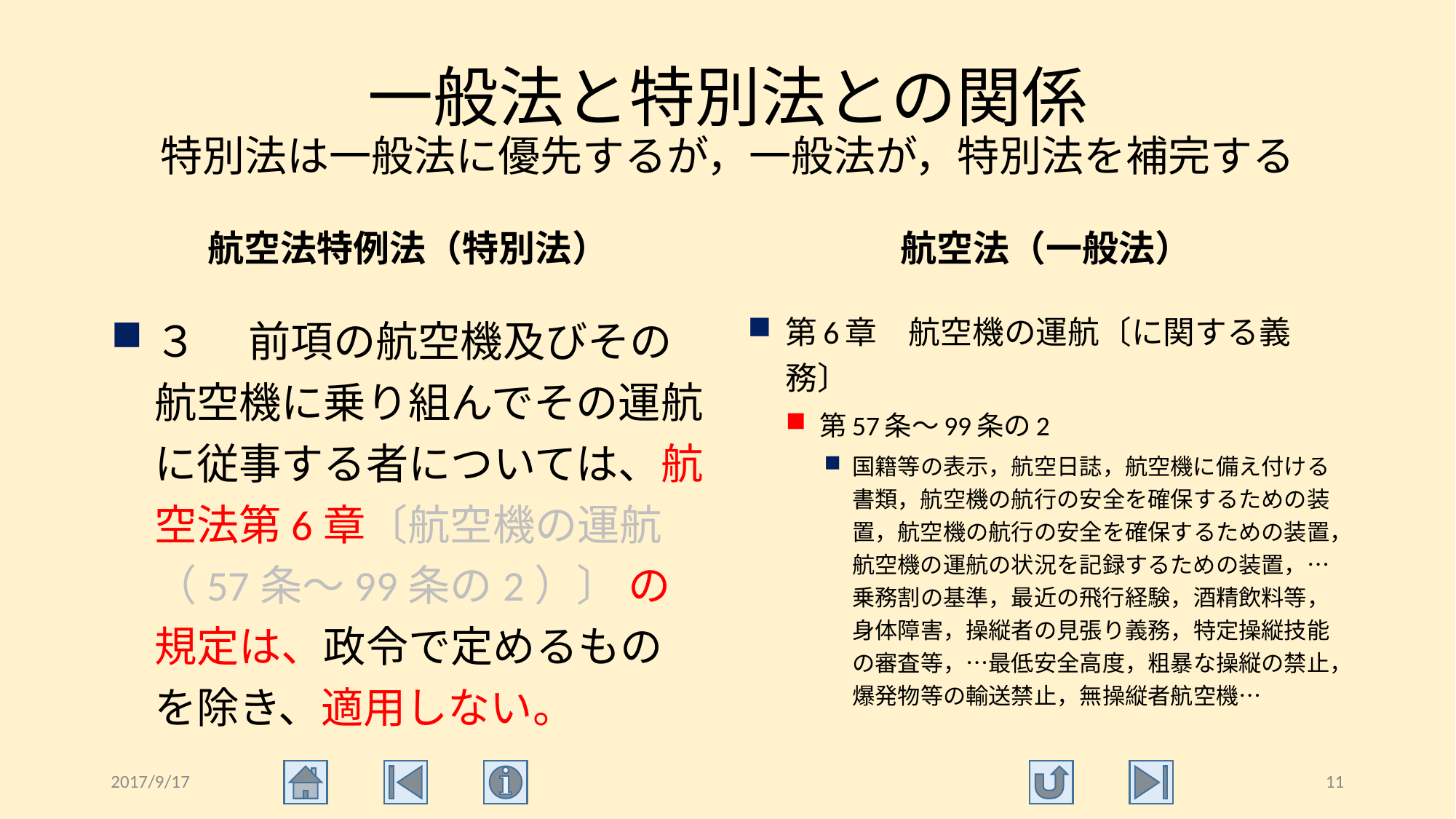

# 一般法と特別法との関係 特別法は一般法に優先するが，一般法が，特別法を補完する
航空法特例法（特別法）
航空法（一般法）
３ 　前項の航空機及びその航空機に乗り組んでその運航に従事する者については、航空法第6章〔航空機の運航（57条～99条の2）〕 の規定は、政令で定めるものを除き、適用しない。
第6章　航空機の運航〔に関する義務〕
第57条～99条の2
国籍等の表示，航空日誌，航空機に備え付ける書類，航空機の航行の安全を確保するための装置，航空機の航行の安全を確保するための装置，航空機の運航の状況を記録するための装置，… 乗務割の基準，最近の飛行経験，酒精飲料等，身体障害，操縦者の見張り義務，特定操縦技能の審査等，…最低安全高度，粗暴な操縦の禁止，爆発物等の輸送禁止，無操縦者航空機…
2017/9/17
11